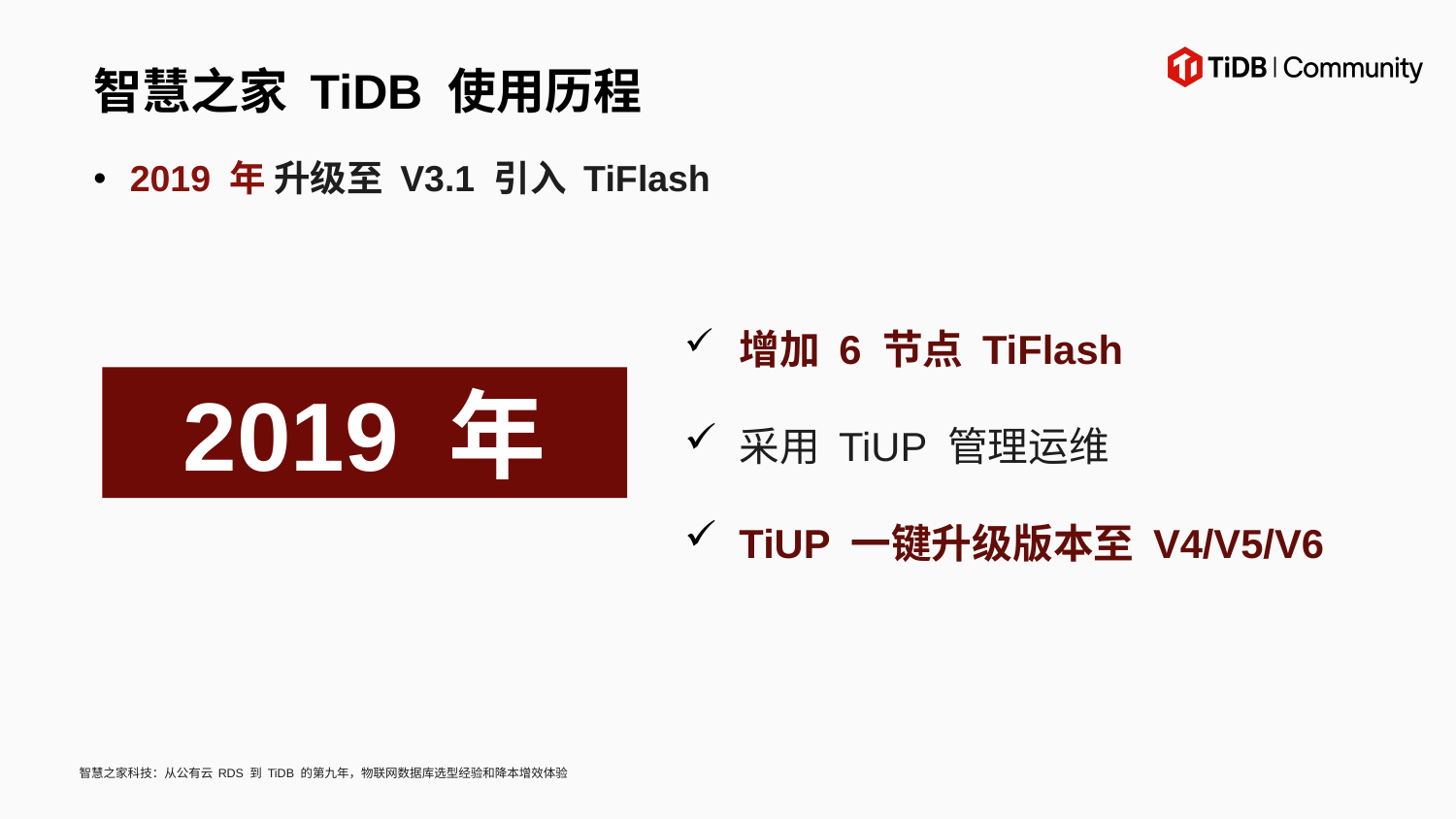

智慧之家 TiDB 使用历程
2019 年 升级至 V3.1 引入 TiFlash
增加 6 节点 TiFlash
采用 TiUP 管理运维
TiUP 一键升级版本至 V4/V5/V6

2019 年
智慧之家科技：从公有云 RDS 到 TiDB 的第九年，物联网数据库选型经验和降本增效体验